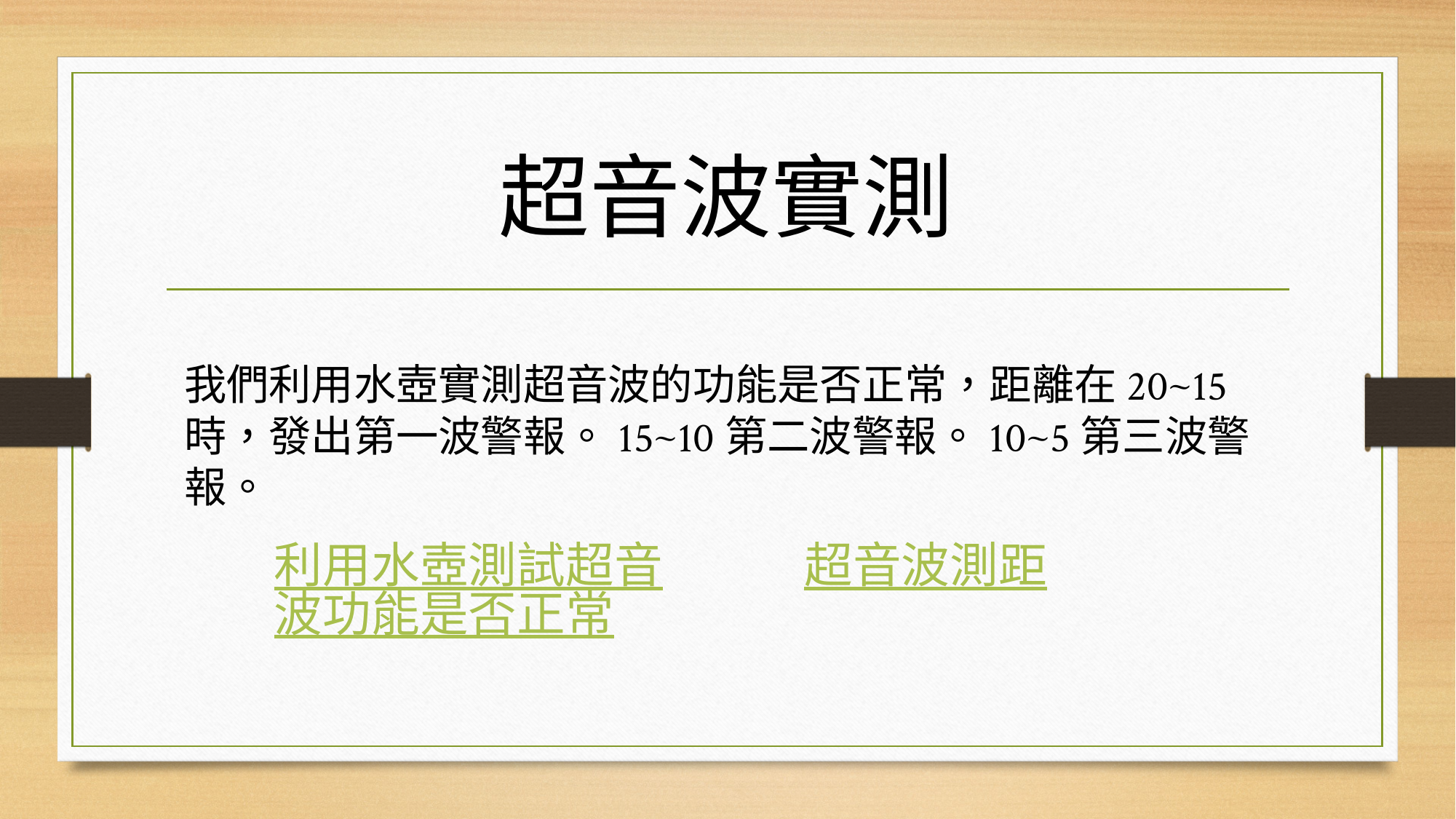

超音波實測
我們利用水壺實測超音波的功能是否正常，距離在20~15時，發出第一波警報。15~10第二波警報。10~5第三波警報。
利用水壺測試超音波功能是否正常
超音波測距